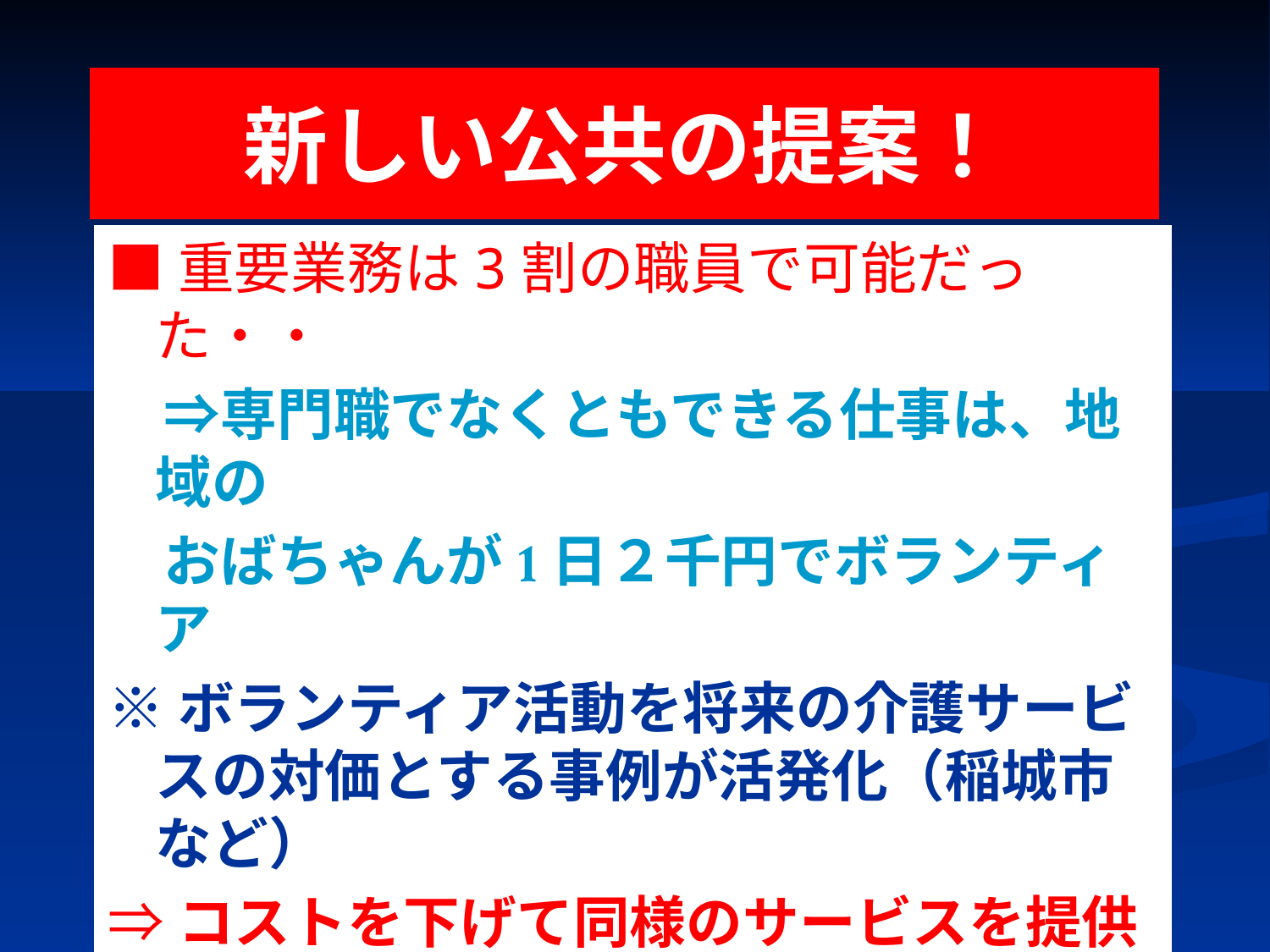

# 新しい公共の提案！
■重要業務は3割の職員で可能だった・・
　⇒専門職でなくともできる仕事は、地域の
　おばちゃんが1日２千円でボランティア
※ボランティア活動を将来の介護サービスの対価とする事例が活発化（稲城市など）
⇒コストを下げて同様のサービスを提供
or同じコストで多くの高齢者が特養を利用
⇒大きな公共を低コストで担う社会へ！
⇒BCPで政策転換の提案を！